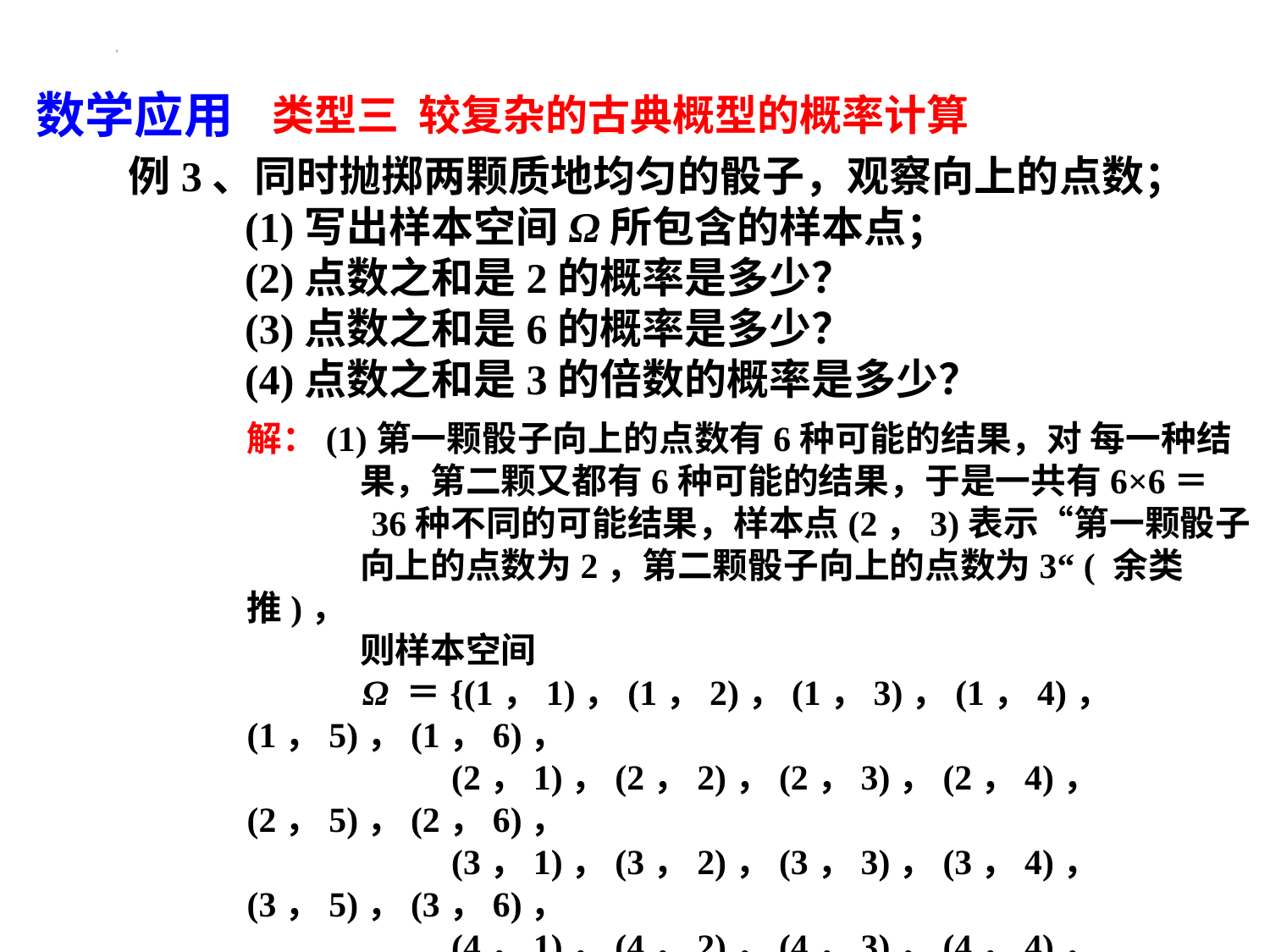

数学应用
类型三  较复杂的古典概型的概率计算
例3、同时抛掷两颗质地均匀的骰子，观察向上的点数；
           (1)写出样本空间Ω所包含的样本点；
           (2)点数之和是2的概率是多少？
           (3)点数之和是6的概率是多少？
           (4)点数之和是3的倍数的概率是多少？
解：(1)第一颗骰子向上的点数有6种可能的结果，对 每一种结
             果，第二颗又都有6种可能的结果，于是一共有6×6＝
              36种不同的可能结果，样本点(2，3)表示“第一颗骰子
             向上的点数为2，第二颗骰子向上的点数为3“ ( 余类推)，
             则样本空间
             Ω ＝{(1，1)，(1，2)，(1，3)，(1，4)，(1，5)，(1，6)，
                       (2，1)，(2，2)，(2，3)，(2，4)，(2，5)，(2，6)，
                       (3，1)，(3，2)，(3，3)，(3，4)，(3，5)，(3，6)，
                       (4，1)，(4，2)，(4，3)，(4，4)，(4，5)，(4，6)，
                       (5，1)，(5，2)，(5，3)，(5，4)，(5，5)，(5，6)，
                       (6，1)，(6，2)，(6，3)，(6，4)，(6，5)，(6，6)}